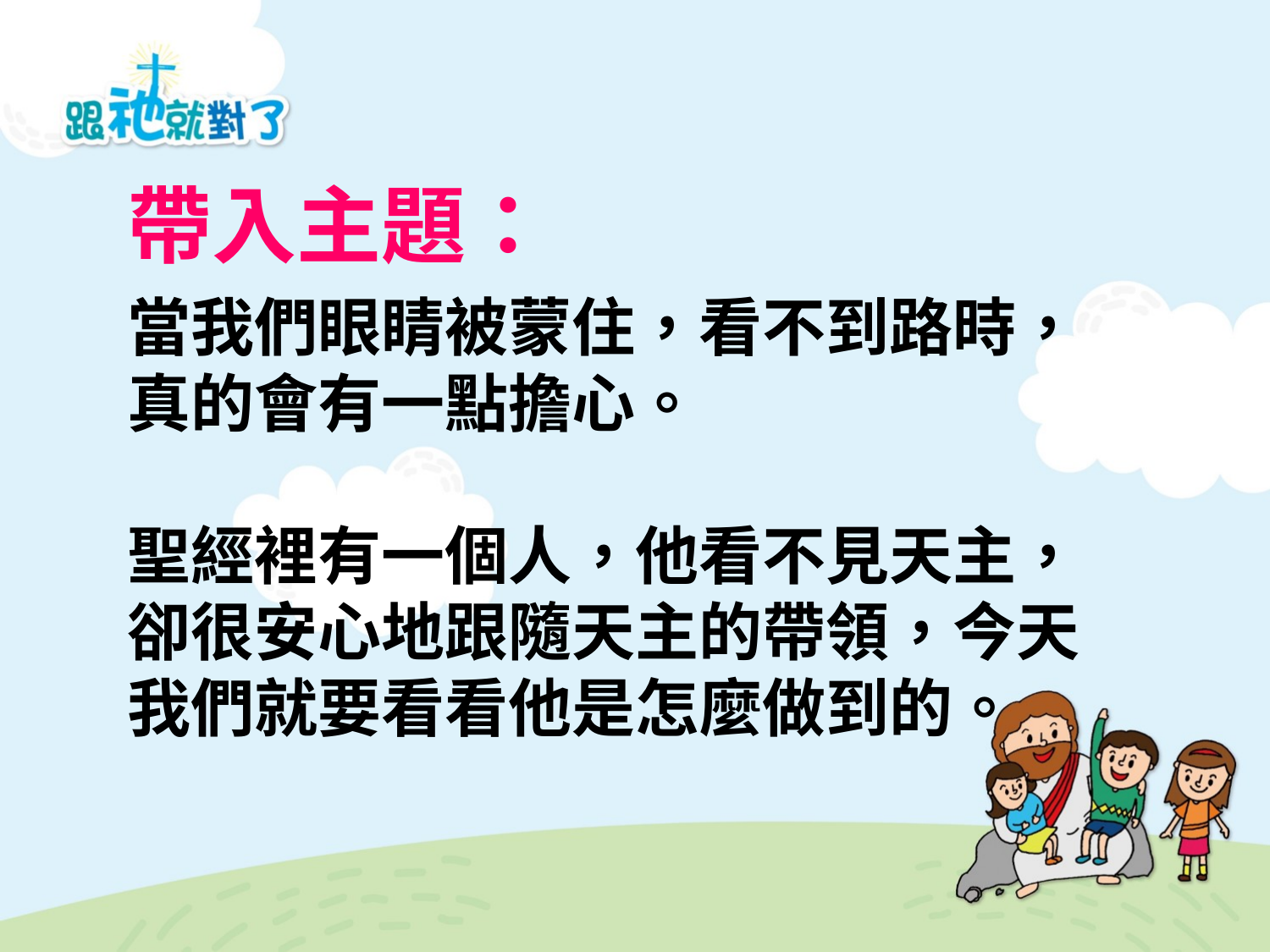

帶入主題：
當我們眼睛被蒙住，看不到路時，真的會有一點擔心。

聖經裡有一個人，他看不見天主，卻很安心地跟隨天主的帶領，今天我們就要看看他是怎麼做到的。